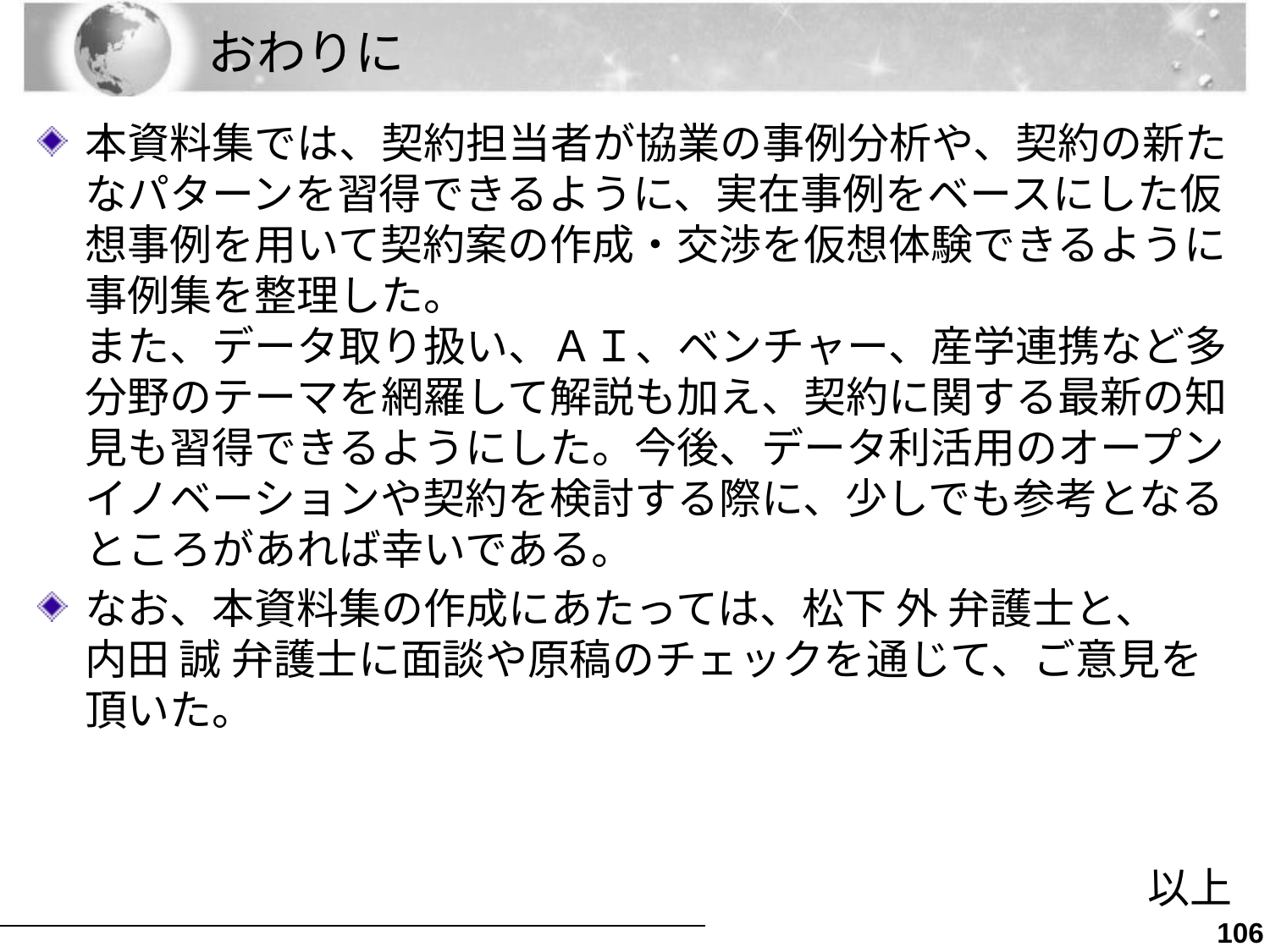

# おわりに
本資料集では、契約担当者が協業の事例分析や、契約の新たなパターンを習得できるように、実在事例をベースにした仮想事例を用いて契約案の作成・交渉を仮想体験できるように事例集を整理した。
また、データ取り扱い、ＡＩ、ベンチャー、産学連携など多分野のテーマを網羅して解説も加え、契約に関する最新の知見も習得できるようにした。今後、データ利活用のオープンイノベーションや契約を検討する際に、少しでも参考となるところがあれば幸いである。
なお、本資料集の作成にあたっては、松下 外 弁護士と、
内田 誠 弁護士に面談や原稿のチェックを通じて、ご意見を頂いた。

以上
106